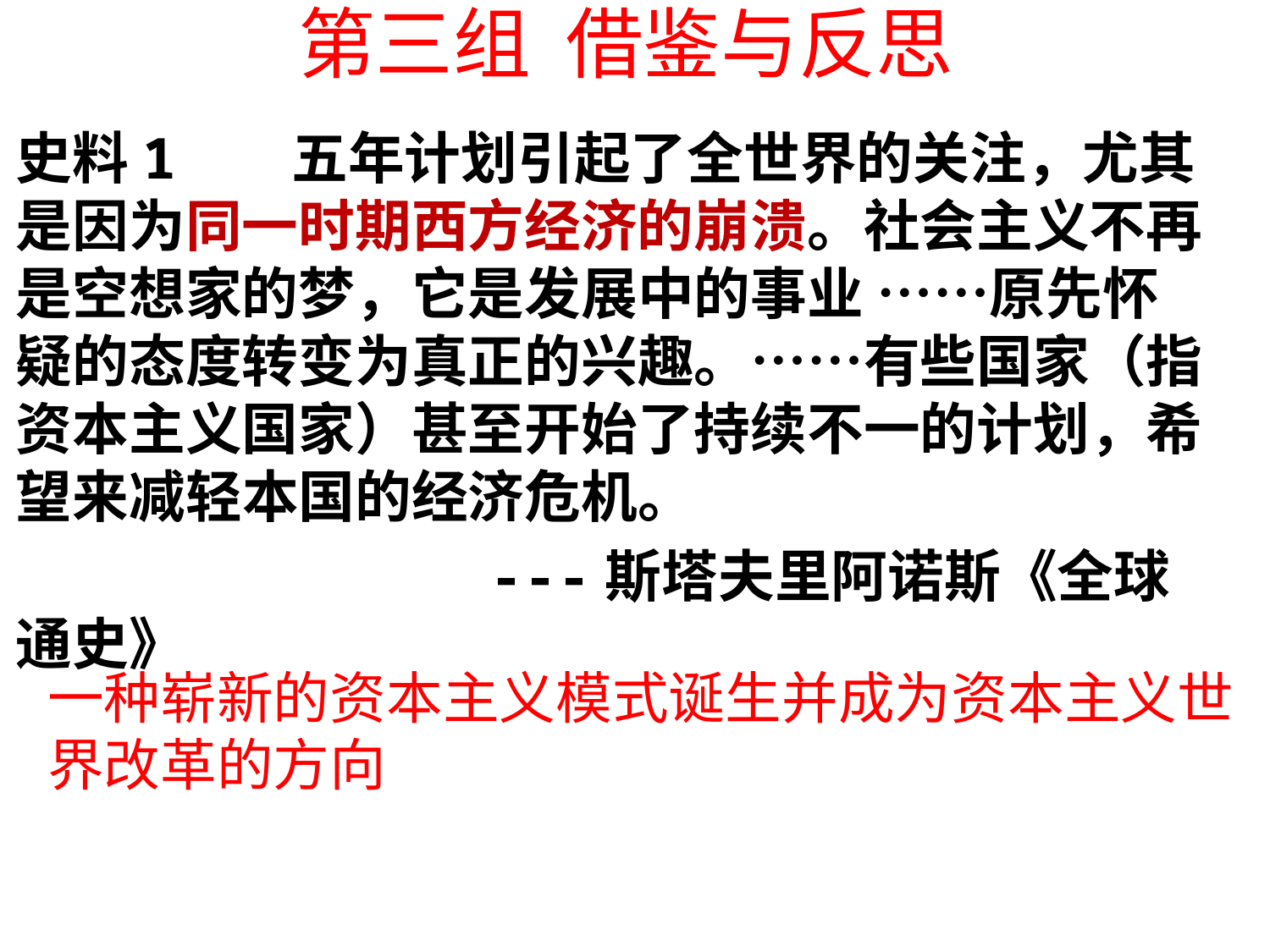

# 第三组  借鉴与反思
史料1   五年计划引起了全世界的关注，尤其是因为同一时期西方经济的崩溃。社会主义不再是空想家的梦，它是发展中的事业 ……原先怀疑的态度转变为真正的兴趣。……有些国家（指资本主义国家）甚至开始了持续不一的计划，希望来减轻本国的经济危机。
              ---斯塔夫里阿诺斯《全球通史》

一种崭新的资本主义模式诞生并成为资本主义世界改革的方向